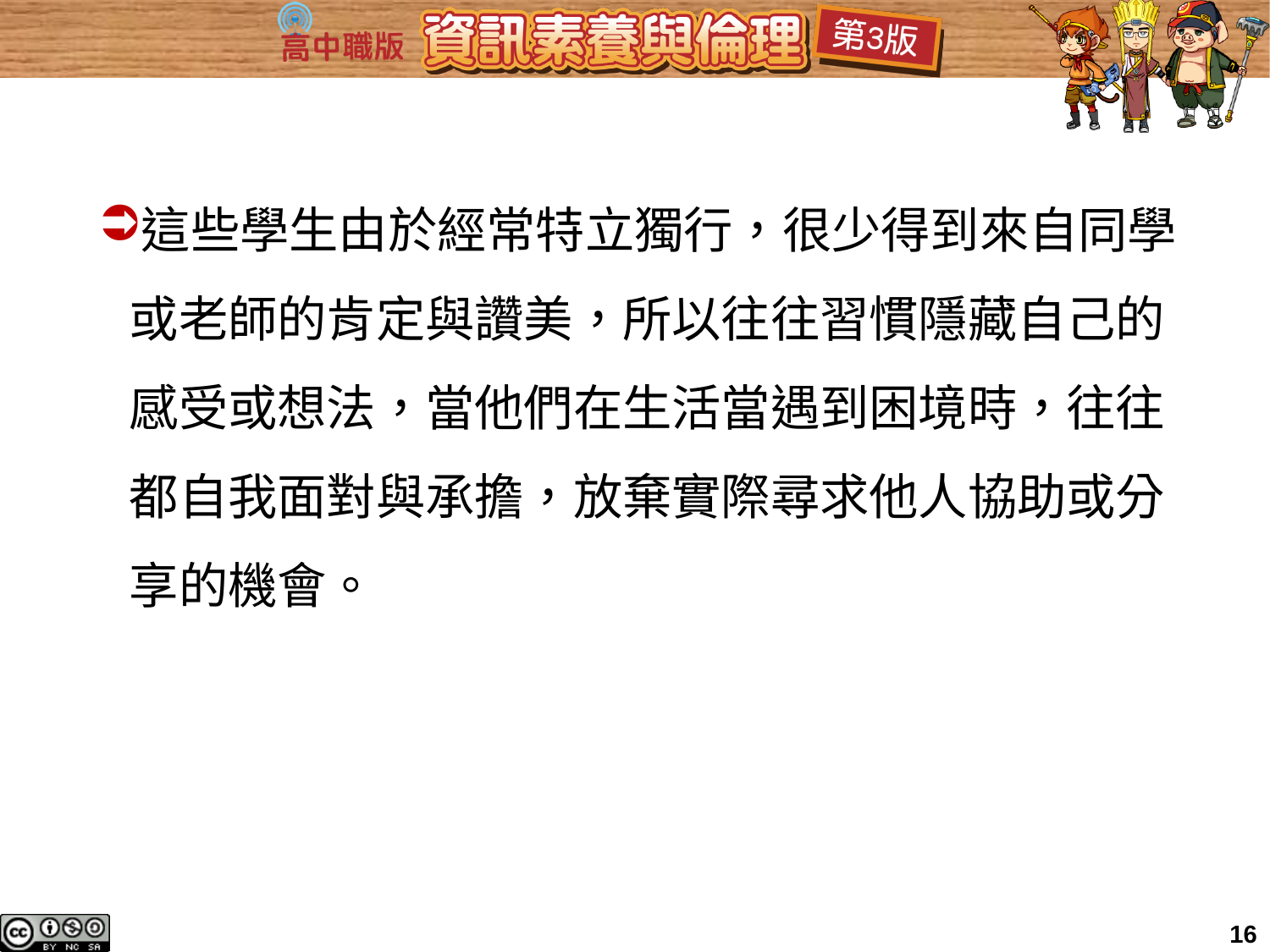

這些學生由於經常特立獨行，很少得到來自同學或老師的肯定與讚美，所以往往習慣隱藏自己的感受或想法，當他們在生活當遇到困境時，往往都自我面對與承擔，放棄實際尋求他人協助或分享的機會。
16